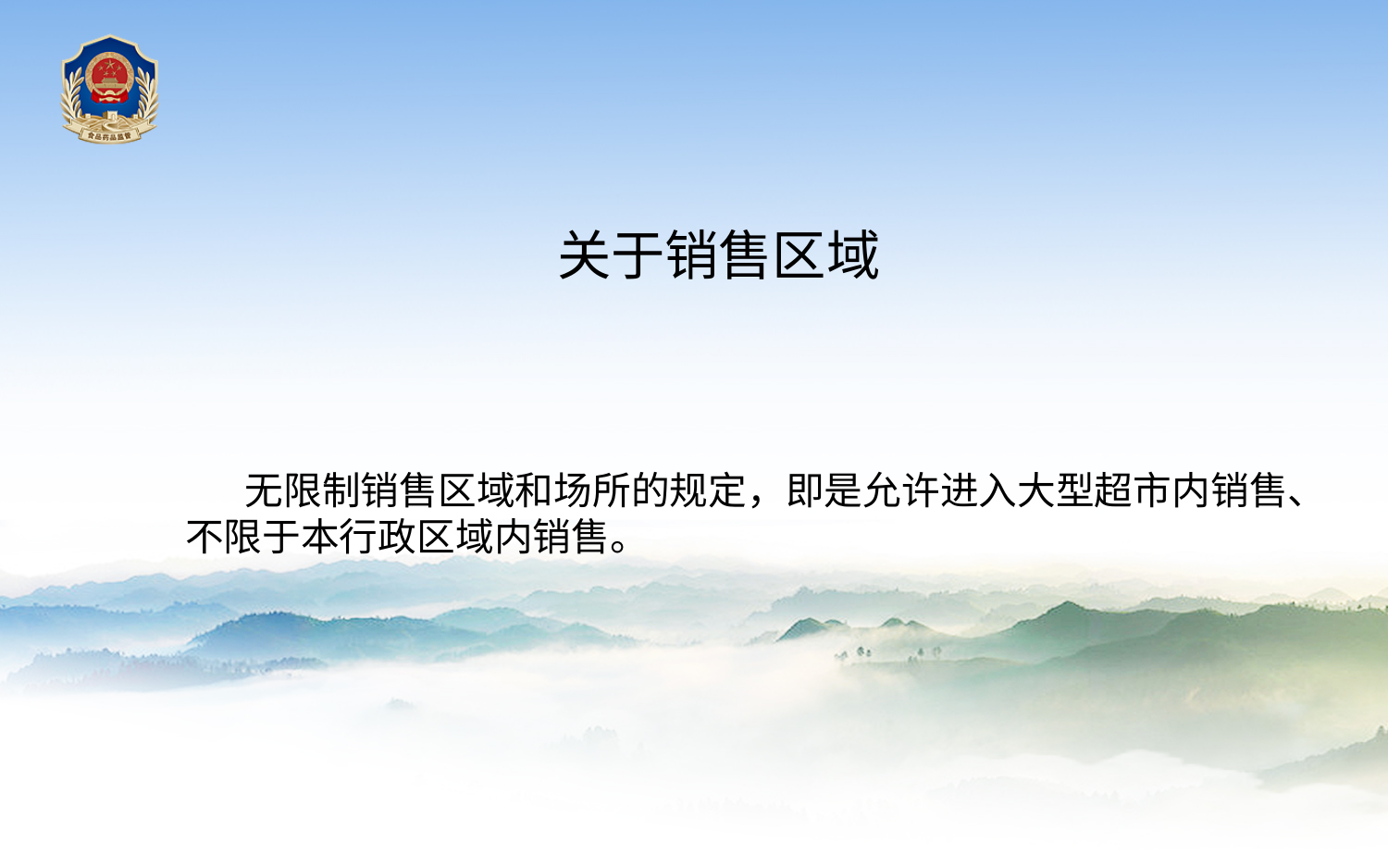

关于销售区域

            无限制销售区域和场所的规定，即是允许进入大型超市内销售、不限于本行政区域内销售。